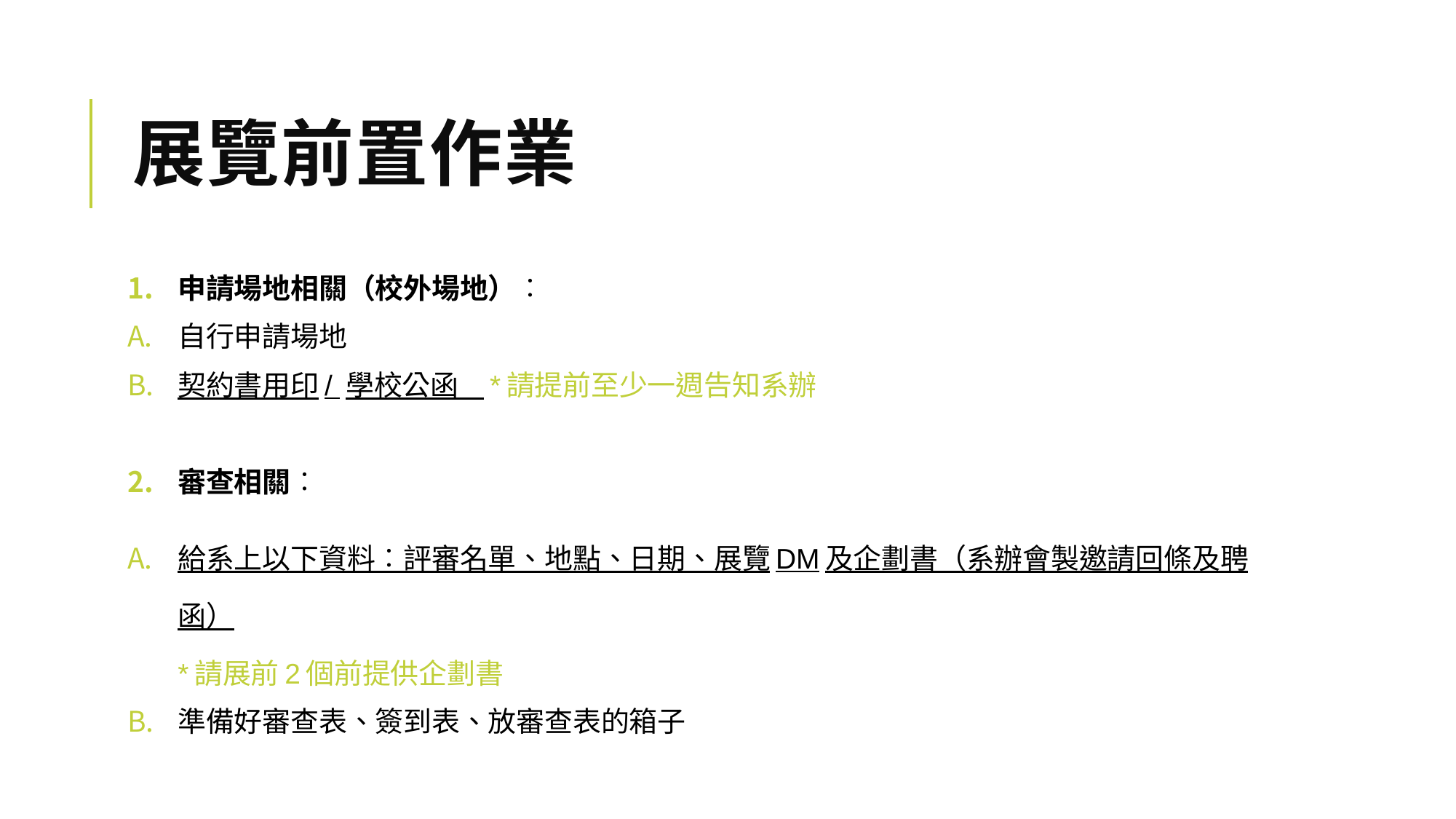

# 展覽前置作業
申請場地相關（校外場地）︰
自行申請場地
契約書用印/ 學校公函    *請提前至少一週告知系辦

審查相關︰
給系上以下資料︰評審名單、地點、日期、展覽DM及企劃書（系辦會製邀請回條及聘函）
*請展前2個前提供企劃書
準備好審查表、簽到表、放審查表的箱子